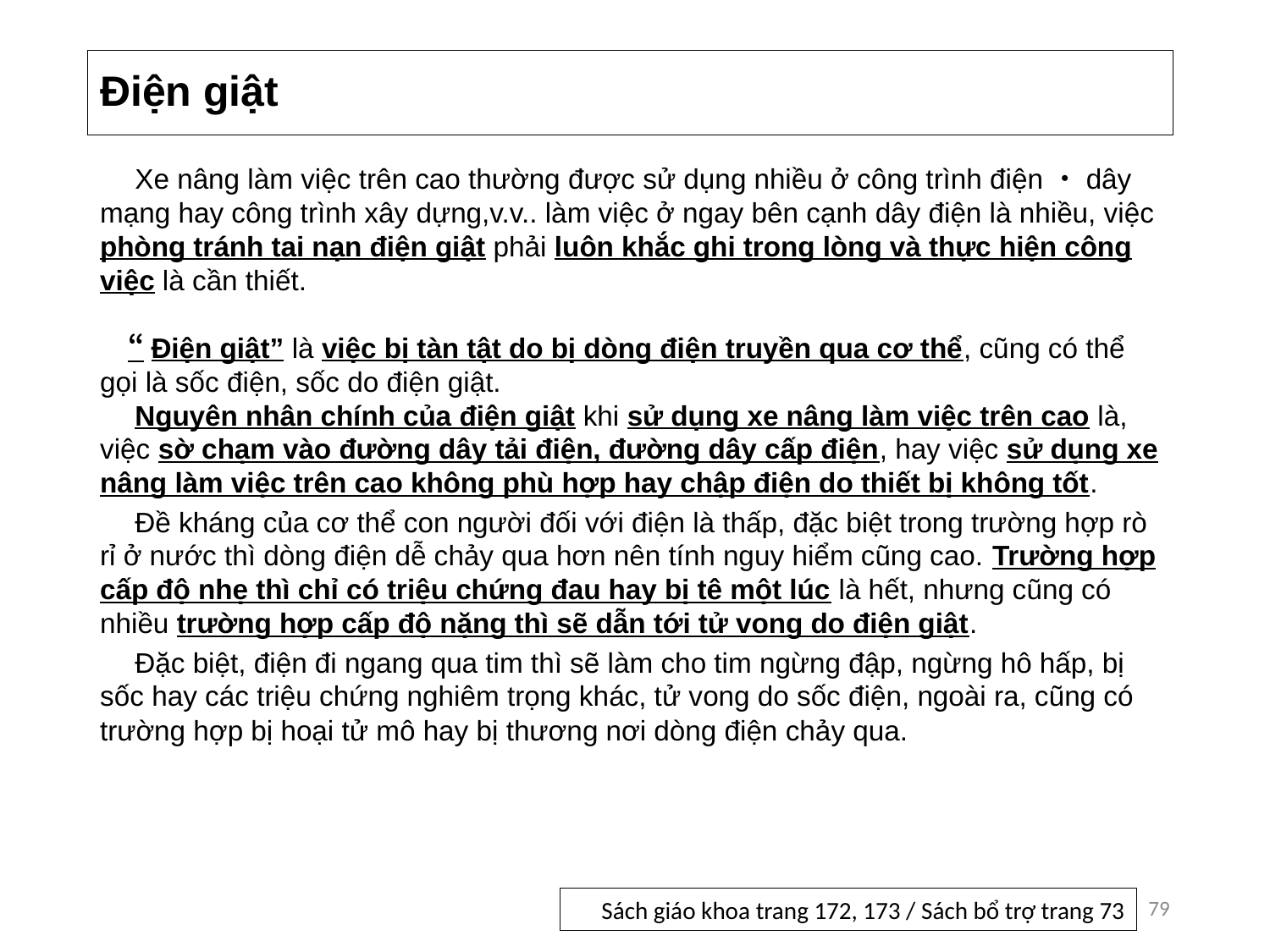

# Điện giật
　Xe nâng làm việc trên cao thường được sử dụng nhiều ở công trình điện・dây mạng hay công trình xây dựng,v.v.. làm việc ở ngay bên cạnh dây điện là nhiều, việc phòng tránh tai nạn điện giật phải luôn khắc ghi trong lòng và thực hiện công việc là cần thiết.

　“Điện giật” là việc bị tàn tật do bị dòng điện truyền qua cơ thể, cũng có thể gọi là sốc điện, sốc do điện giật.
　Nguyên nhân chính của điện giật khi sử dụng xe nâng làm việc trên cao là, việc sờ chạm vào đường dây tải điện, đường dây cấp điện, hay việc sử dụng xe nâng làm việc trên cao không phù hợp hay chập điện do thiết bị không tốt.
　Đề kháng của cơ thể con người đối với điện là thấp, đặc biệt trong trường hợp rò rỉ ở nước thì dòng điện dễ chảy qua hơn nên tính nguy hiểm cũng cao. Trường hợp cấp độ nhẹ thì chỉ có triệu chứng đau hay bị tê một lúc là hết, nhưng cũng có nhiều trường hợp cấp độ nặng thì sẽ dẫn tới tử vong do điện giật.
　Đặc biệt, điện đi ngang qua tim thì sẽ làm cho tim ngừng đập, ngừng hô hấp, bị sốc hay các triệu chứng nghiêm trọng khác, tử vong do sốc điện, ngoài ra, cũng có trường hợp bị hoại tử mô hay bị thương nơi dòng điện chảy qua.
79
Sách giáo khoa trang 172, 173 / Sách bổ trợ trang 73